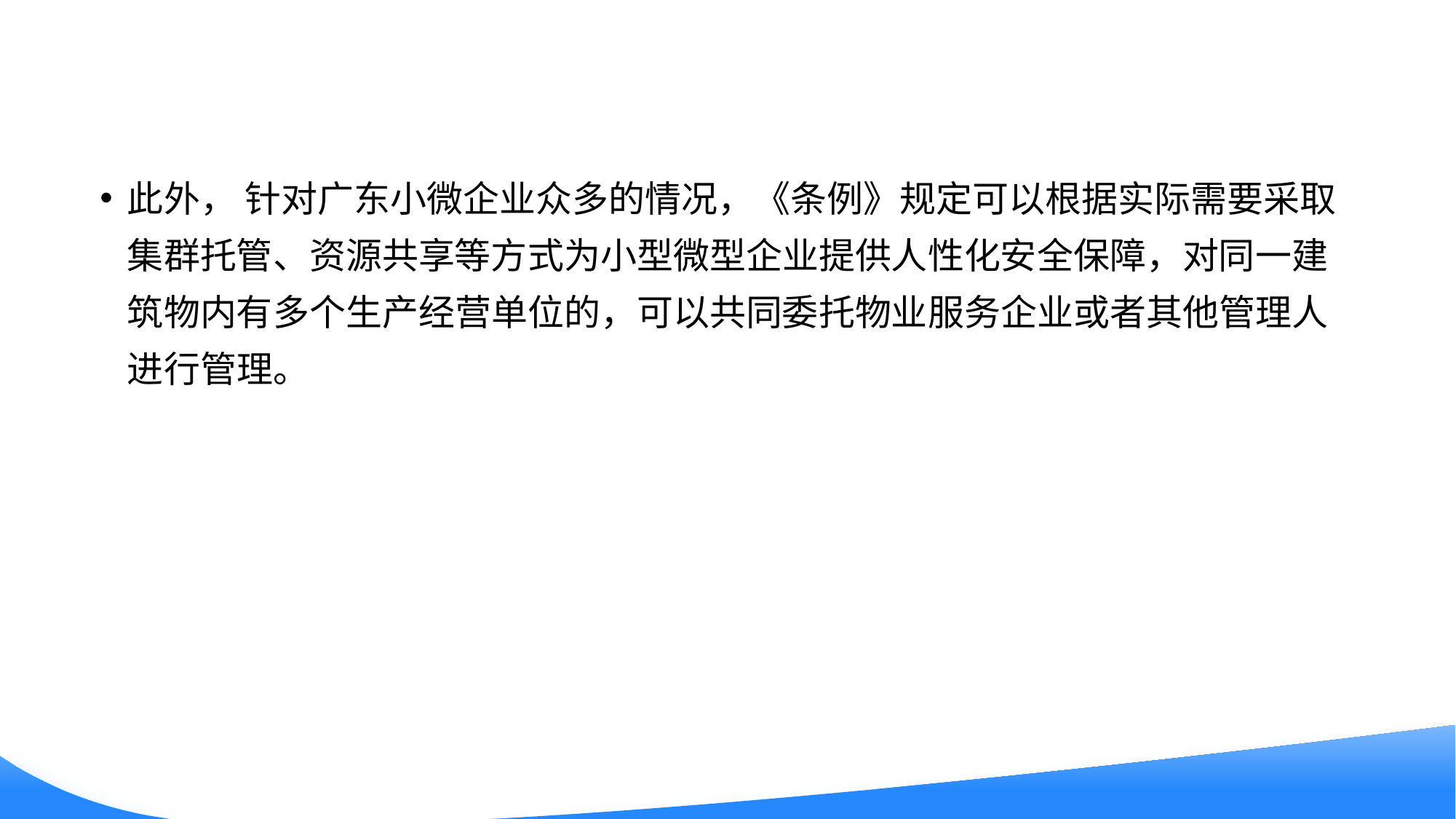

#
此外， 针对广东小微企业众多的情况，《条例》规定可以根据实际需要采取集群托管、资源共享等方式为小型微型企业提供人性化安全保障，对同一建筑物内有多个生产经营单位的，可以共同委托物业服务企业或者其他管理人进行管理。